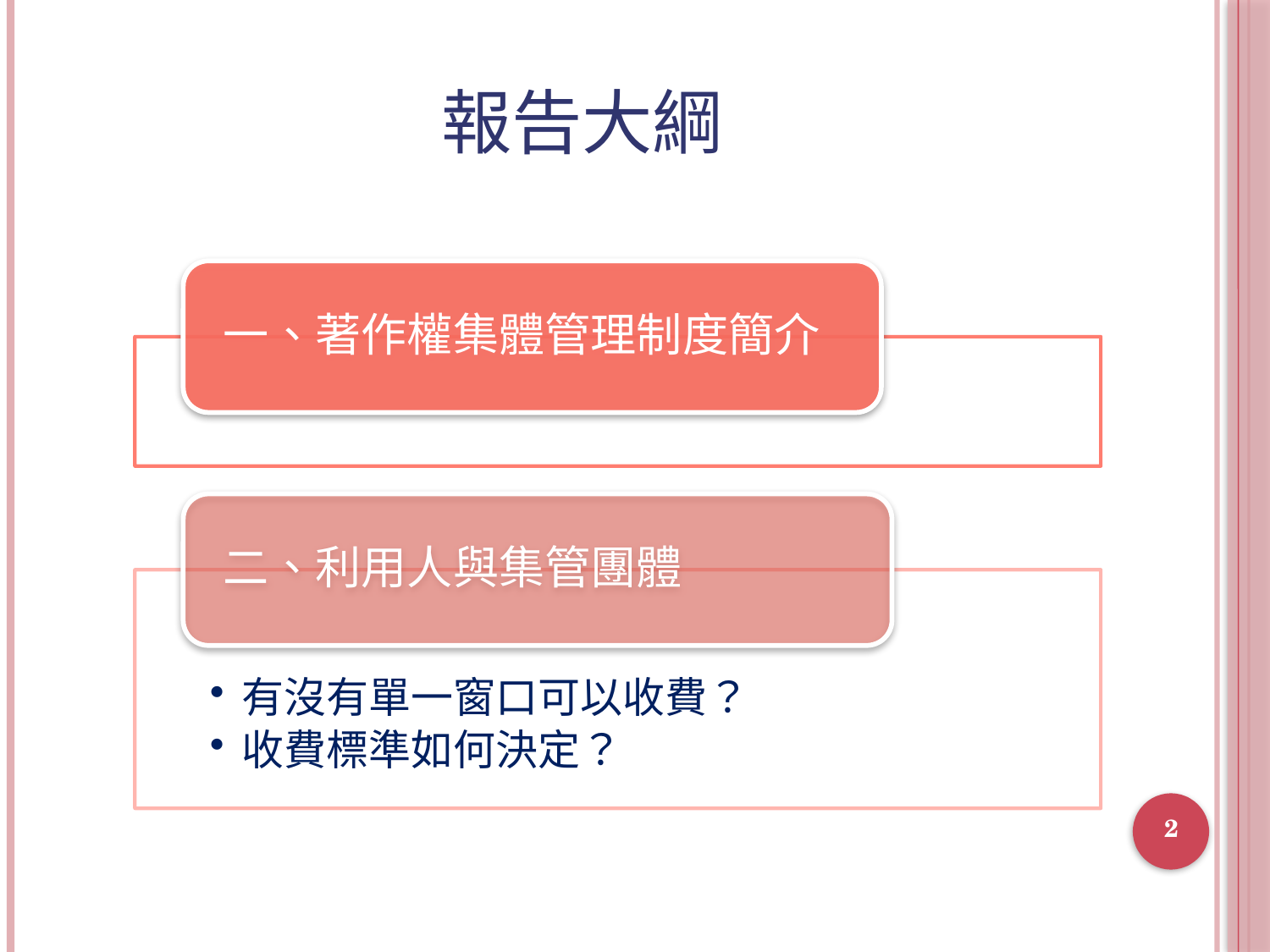

# 報告大綱

一、著作權集體管理制度簡介
有沒有單一窗口可以收費？
收費標準如何決定？
二、利用人與集管團體
2